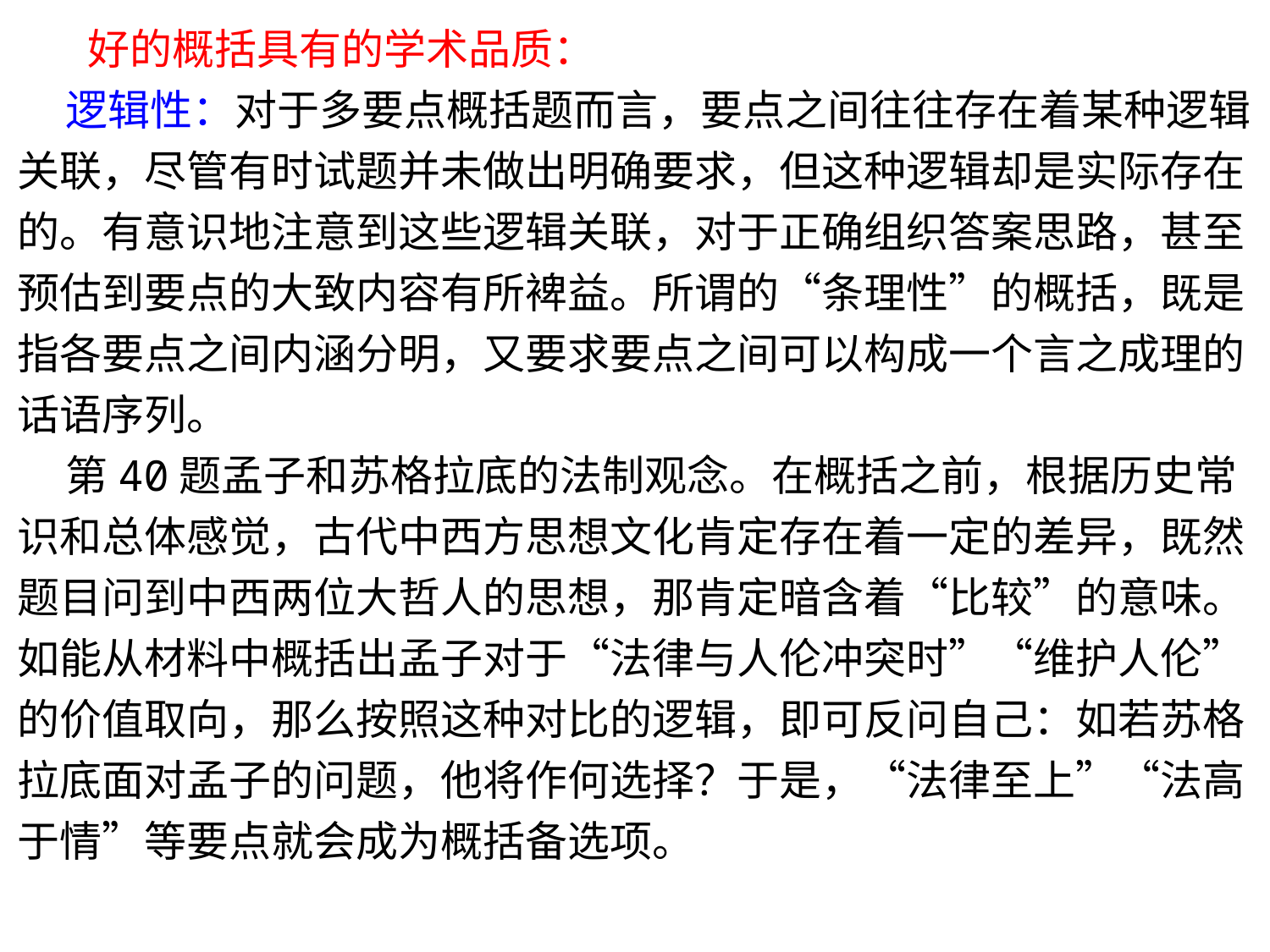

好的概括具有的学术品质：
    逻辑性：对于多要点概括题而言，要点之间往往存在着某种逻辑关联，尽管有时试题并未做出明确要求，但这种逻辑却是实际存在的。有意识地注意到这些逻辑关联，对于正确组织答案思路，甚至预估到要点的大致内容有所裨益。所谓的“条理性”的概括，既是指各要点之间内涵分明，又要求要点之间可以构成一个言之成理的话语序列。
    第40题孟子和苏格拉底的法制观念。在概括之前，根据历史常识和总体感觉，古代中西方思想文化肯定存在着一定的差异，既然题目问到中西两位大哲人的思想，那肯定暗含着“比较”的意味。如能从材料中概括出孟子对于“法律与人伦冲突时”“维护人伦”的价值取向，那么按照这种对比的逻辑，即可反问自己：如若苏格拉底面对孟子的问题，他将作何选择？于是，“法律至上”“法高于情”等要点就会成为概括备选项。